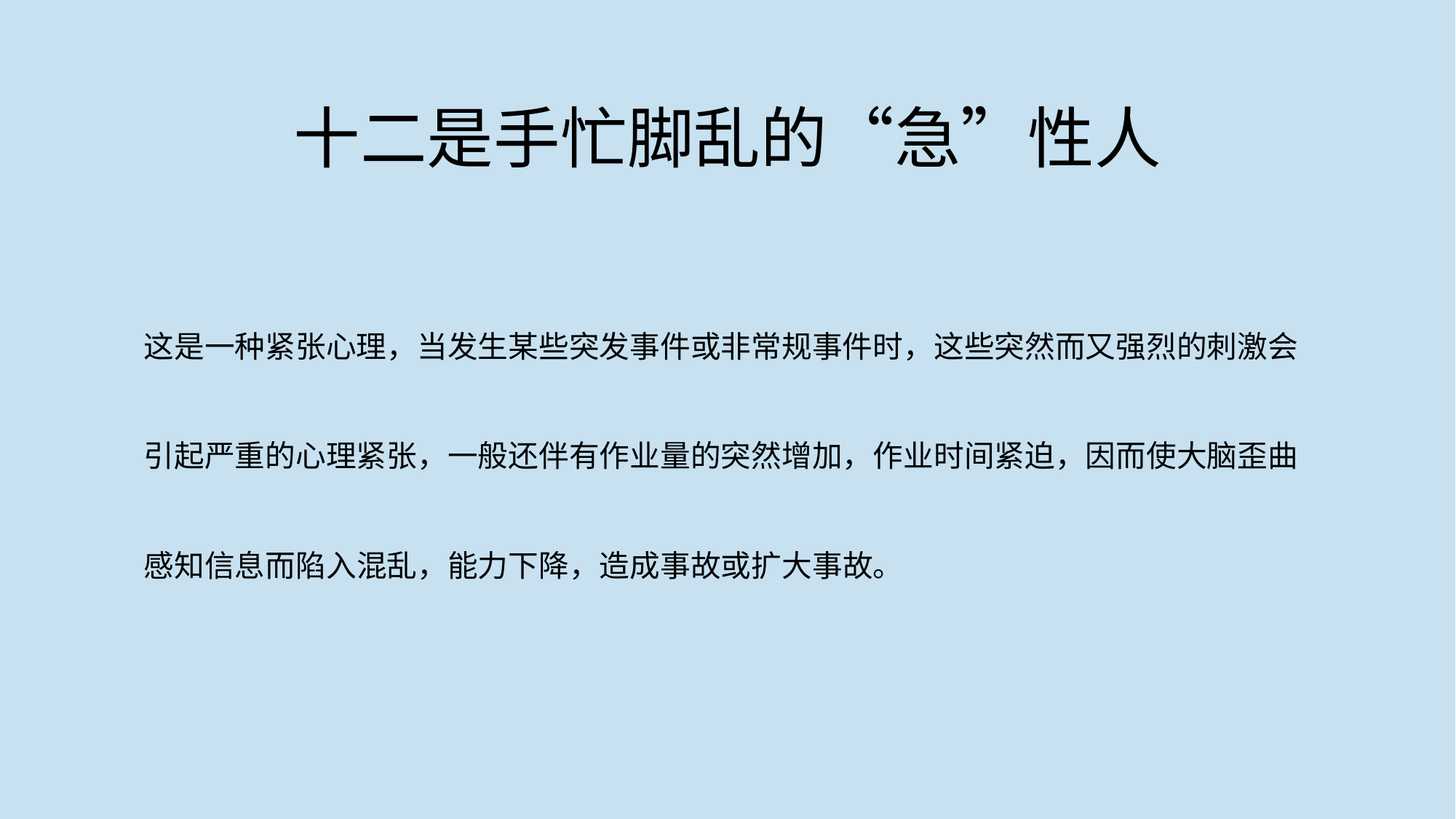

十二是手忙脚乱的“急”性人
这是一种紧张心理，当发生某些突发事件或非常规事件时，这些突然而又强烈的刺激会引起严重的心理紧张，一般还伴有作业量的突然增加，作业时间紧迫，因而使大脑歪曲感知信息而陷入混乱，能力下降，造成事故或扩大事故。